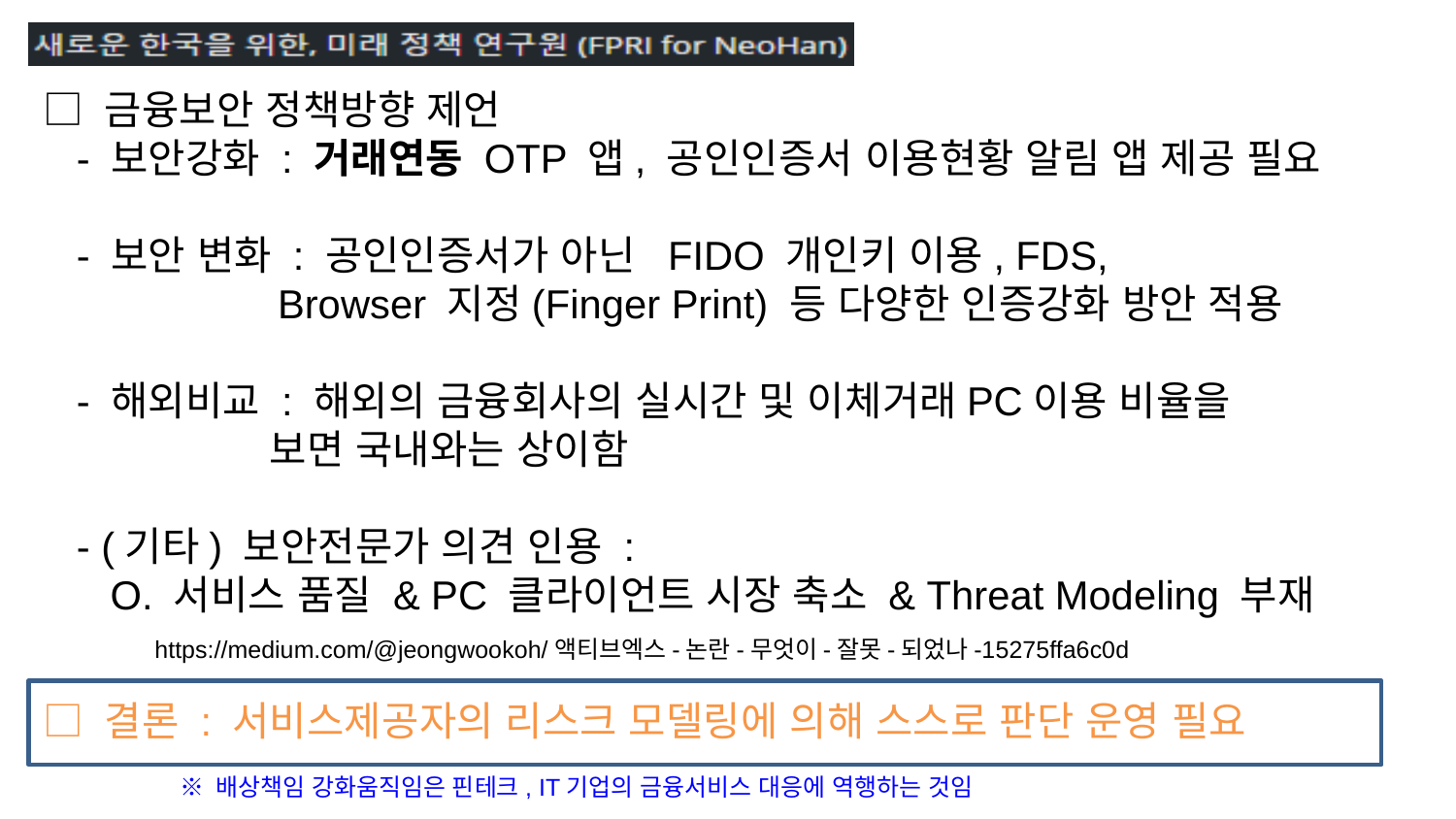

□ 금융보안 정책방향 제언
   - 보안강화 : 거래연동 OTP 앱, 공인인증서 이용현황 알림 앱 제공 필요

   - 보안 변화 : 공인인증서가 아닌  FIDO 개인키 이용, FDS,
                     Browser 지정(Finger Print) 등 다양한 인증강화 방안 적용

   - 해외비교 : 해외의 금융회사의 실시간 및 이체거래PC이용 비율을
                   보면 국내와는 상이함

   - (기타) 보안전문가 의견 인용 :
      O. 서비스 품질 & PC 클라이언트 시장 축소 & Threat Modeling 부재
          https://medium.com/@jeongwookoh/액티브엑스-논란-무엇이-잘못-되었나-15275ffa6c0d

□ 결론 : 서비스제공자의 리스크 모델링에 의해 스스로 판단 운영 필요

※ 배상책임 강화움직임은 핀테크, IT기업의 금융서비스 대응에 역행하는 것임